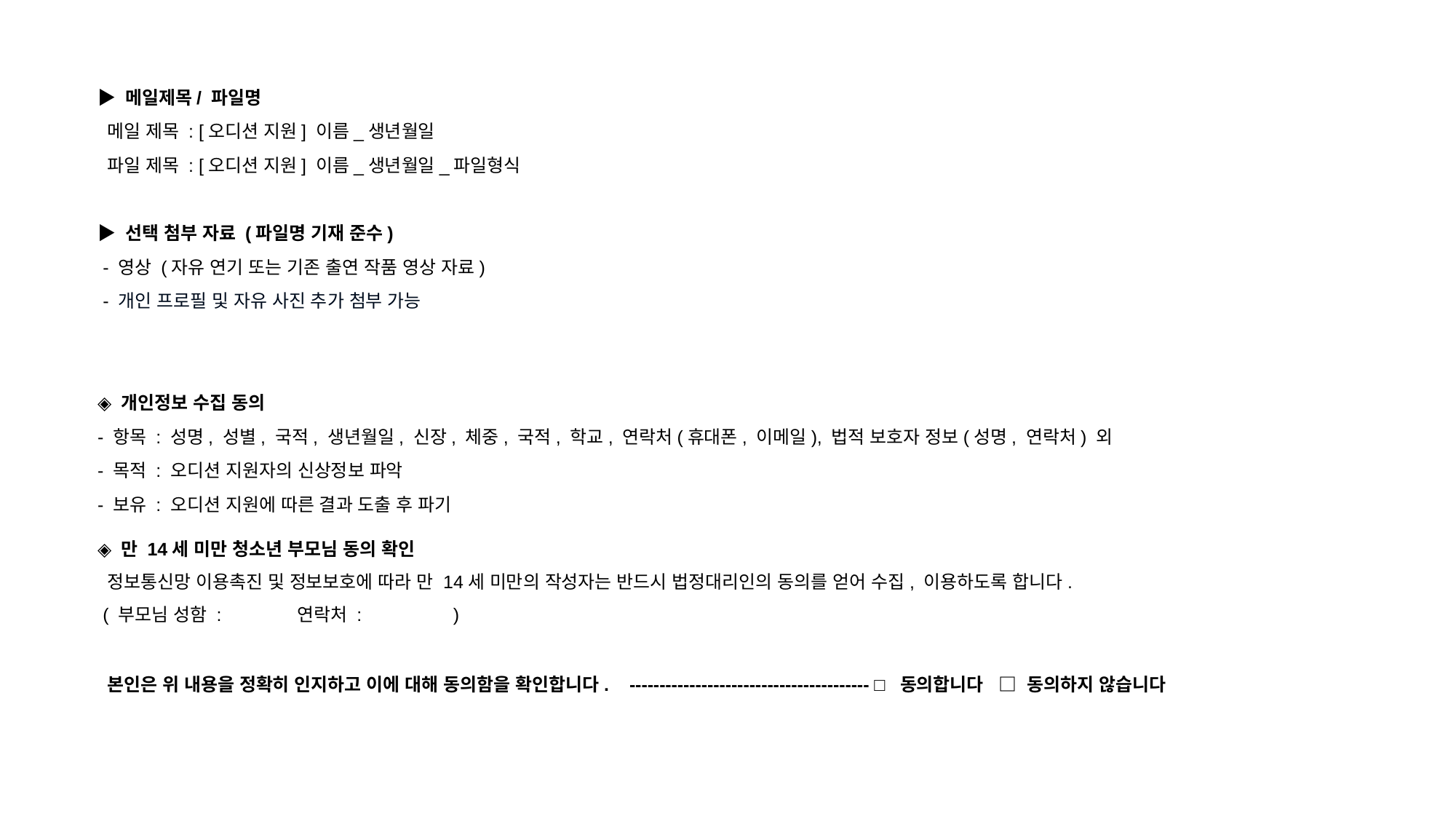

▶ 메일제목/ 파일명
 메일 제목 : [오디션 지원] 이름_생년월일
 파일 제목 : [오디션 지원] 이름_생년월일_파일형식

▶ 선택 첨부 자료 (파일명 기재 준수)
 - 영상 (자유 연기 또는 기존 출연 작품 영상 자료)
 - 개인 프로필 및 자유 사진 추가 첨부 가능

◈ 개인정보 수집 동의
- 항목 : 성명, 성별, 국적, 생년월일, 신장, 체중, 국적, 학교, 연락처(휴대폰, 이메일), 법적 보호자 정보(성명, 연락처) 외
- 목적 : 오디션 지원자의 신상정보 파악
- 보유 : 오디션 지원에 따른 결과 도출 후 파기
◈ 만 14세 미만 청소년 부모님 동의 확인
 정보통신망 이용촉진 및 정보보호에 따라 만 14세 미만의 작성자는 반드시 법정대리인의 동의를 얻어 수집, 이용하도록 합니다.
 ( 부모님 성함 :              연락처 :                  )

 본인은 위 내용을 정확히 인지하고 이에 대해 동의함을 확인합니다.    ---------------------------------------- □  동의합니다   □  동의하지 않습니다